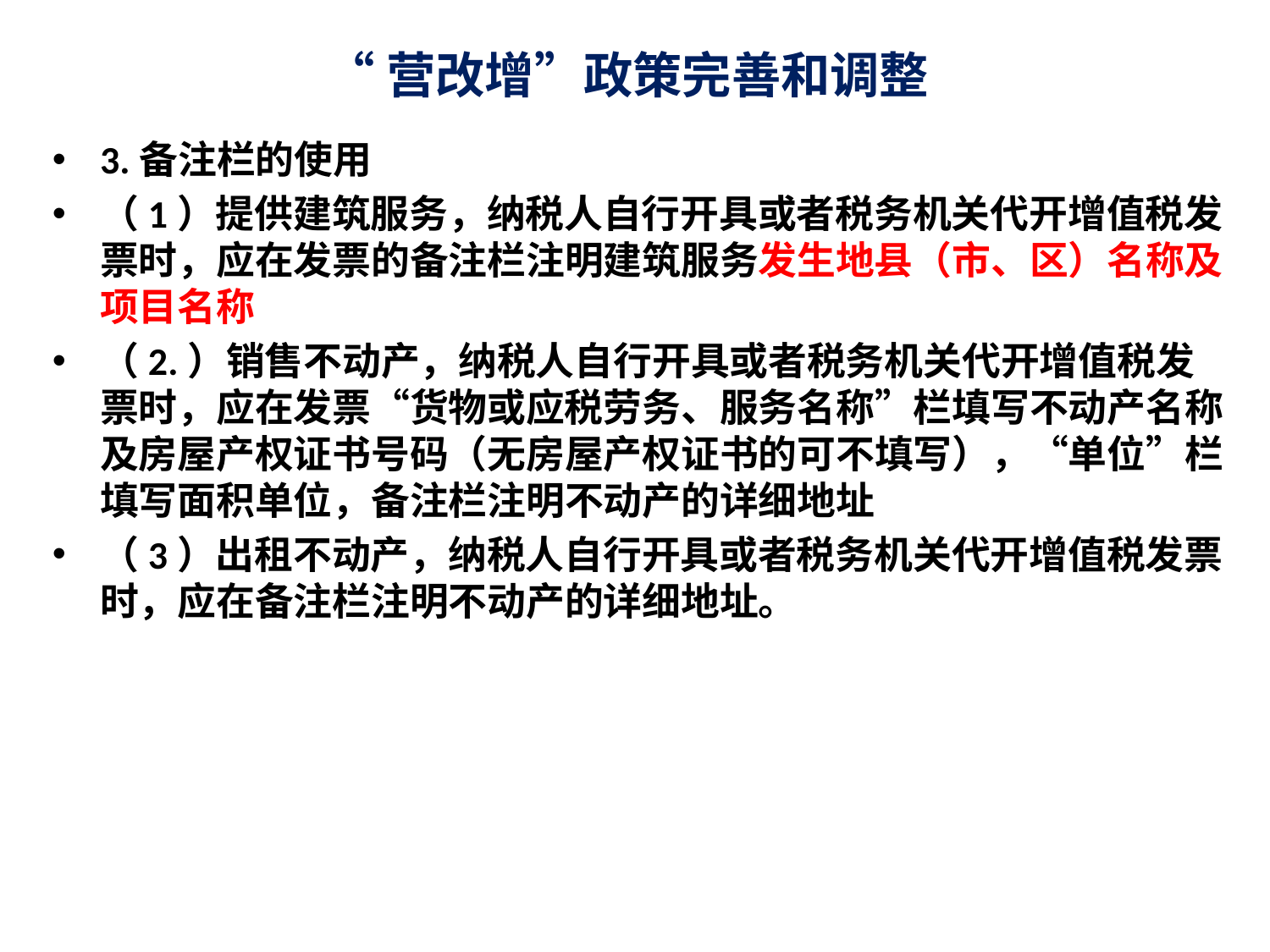

# “营改增”政策完善和调整
3.备注栏的使用
（1）提供建筑服务，纳税人自行开具或者税务机关代开增值税发票时，应在发票的备注栏注明建筑服务发生地县（市、区）名称及项目名称
（2.）销售不动产，纳税人自行开具或者税务机关代开增值税发票时，应在发票“货物或应税劳务、服务名称”栏填写不动产名称及房屋产权证书号码（无房屋产权证书的可不填写），“单位”栏填写面积单位，备注栏注明不动产的详细地址
（3）出租不动产，纳税人自行开具或者税务机关代开增值税发票时，应在备注栏注明不动产的详细地址。